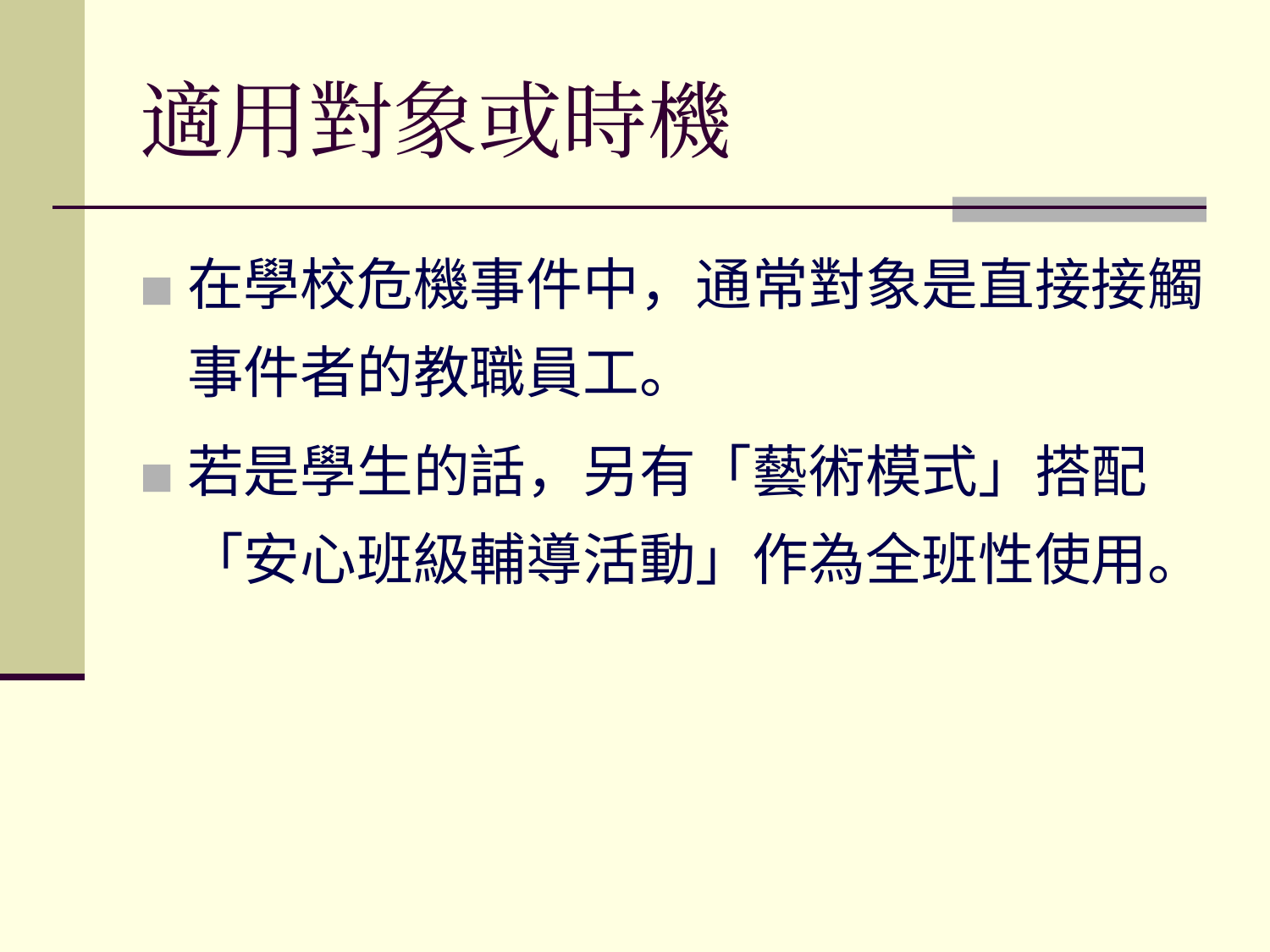

# 適用對象或時機
在學校危機事件中，通常對象是直接接觸事件者的教職員工。
若是學生的話，另有「藝術模式」搭配「安心班級輔導活動」作為全班性使用。